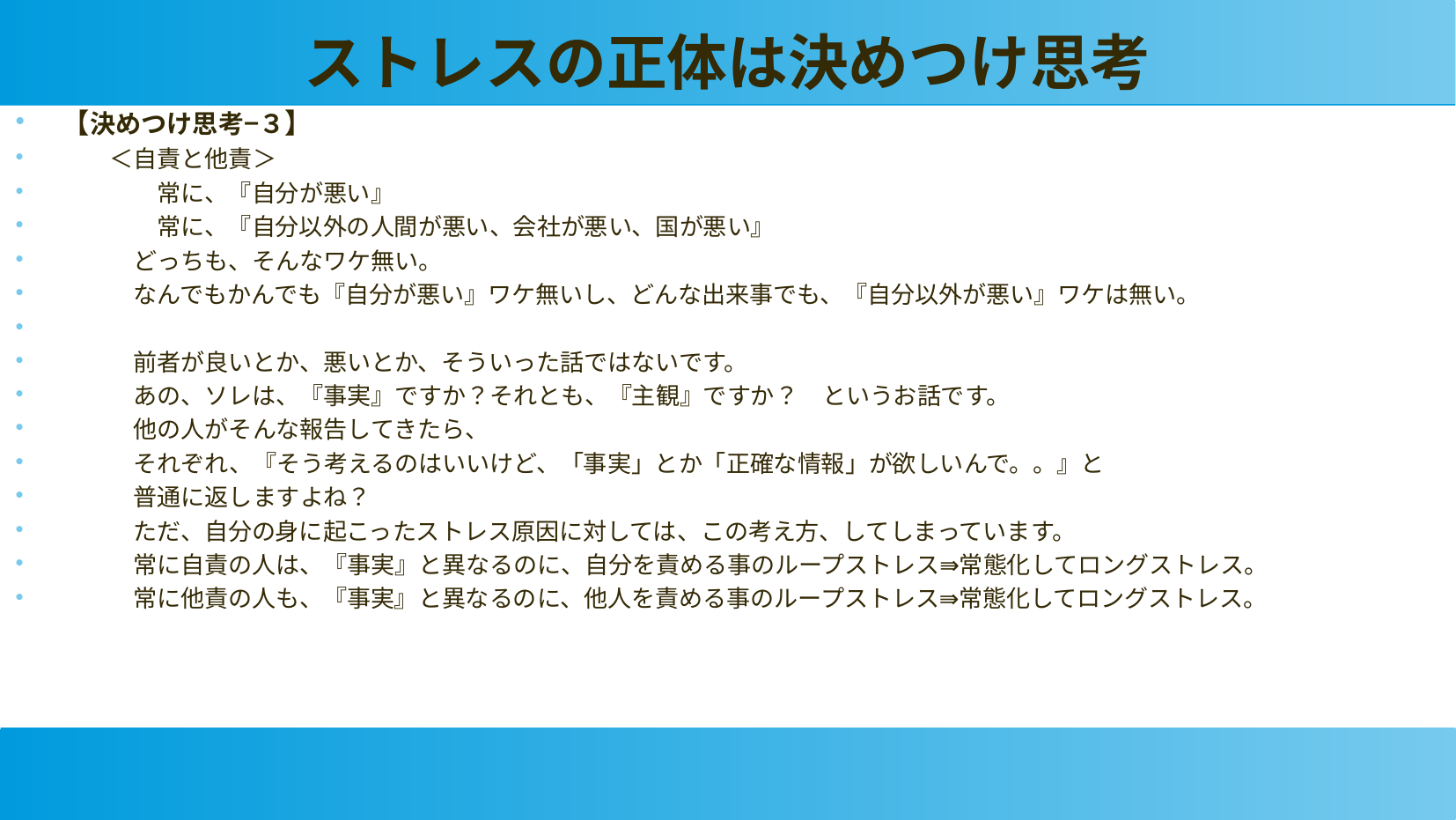

ストレスの正体は決めつけ思考
【決めつけ思考−３】
　　＜自責と他責＞
　　　　常に、『自分が悪い』
　　　　常に、『自分以外の人間が悪い、会社が悪い、国が悪い』
　　　どっちも、そんなワケ無い。
　　　なんでもかんでも『自分が悪い』ワケ無いし、どんな出来事でも、『自分以外が悪い』ワケは無い。

　　　前者が良いとか、悪いとか、そういった話ではないです。
　　　あの、ソレは、『事実』ですか？それとも、『主観』ですか？　というお話です。
　　　他の人がそんな報告してきたら、
　　　それぞれ、『そう考えるのはいいけど、「事実」とか「正確な情報」が欲しいんで。。』と
　　　普通に返しますよね？
　　　ただ、自分の身に起こったストレス原因に対しては、この考え方、してしまっています。
　　　常に自責の人は、『事実』と異なるのに、自分を責める事のループストレス⇛常態化してロングストレス。
　　　常に他責の人も、『事実』と異なるのに、他人を責める事のループストレス⇛常態化してロングストレス。